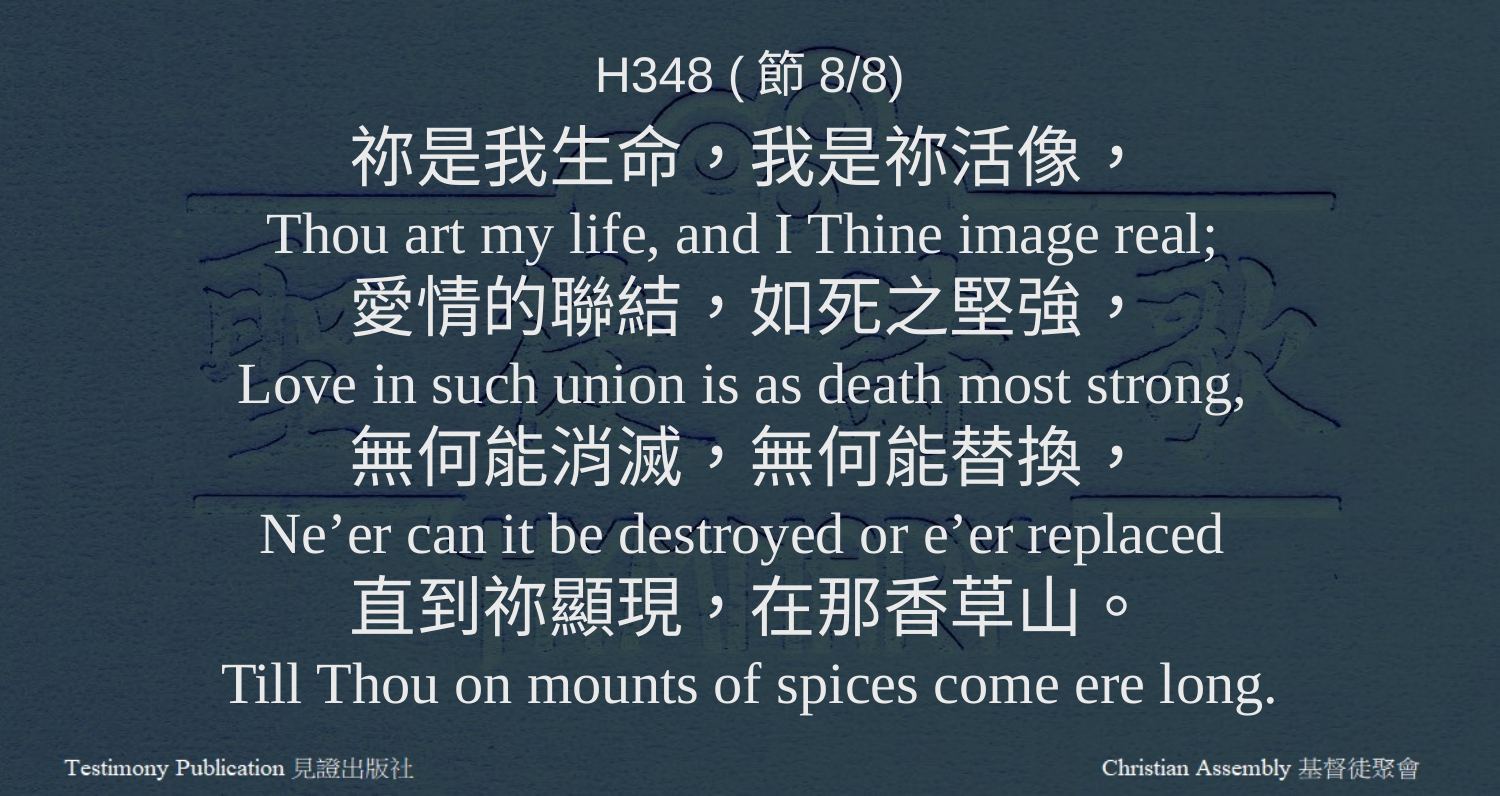

H348 (節8/8)
祢是我生命，我是祢活像，
Thou art my life, and I Thine image real;
愛情的聯結，如死之堅強，
Love in such union is as death most strong,
無何能消滅，無何能替換，
Ne’er can it be destroyed or e’er replaced
直到祢顯現，在那香草山。
Till Thou on mounts of spices come ere long.